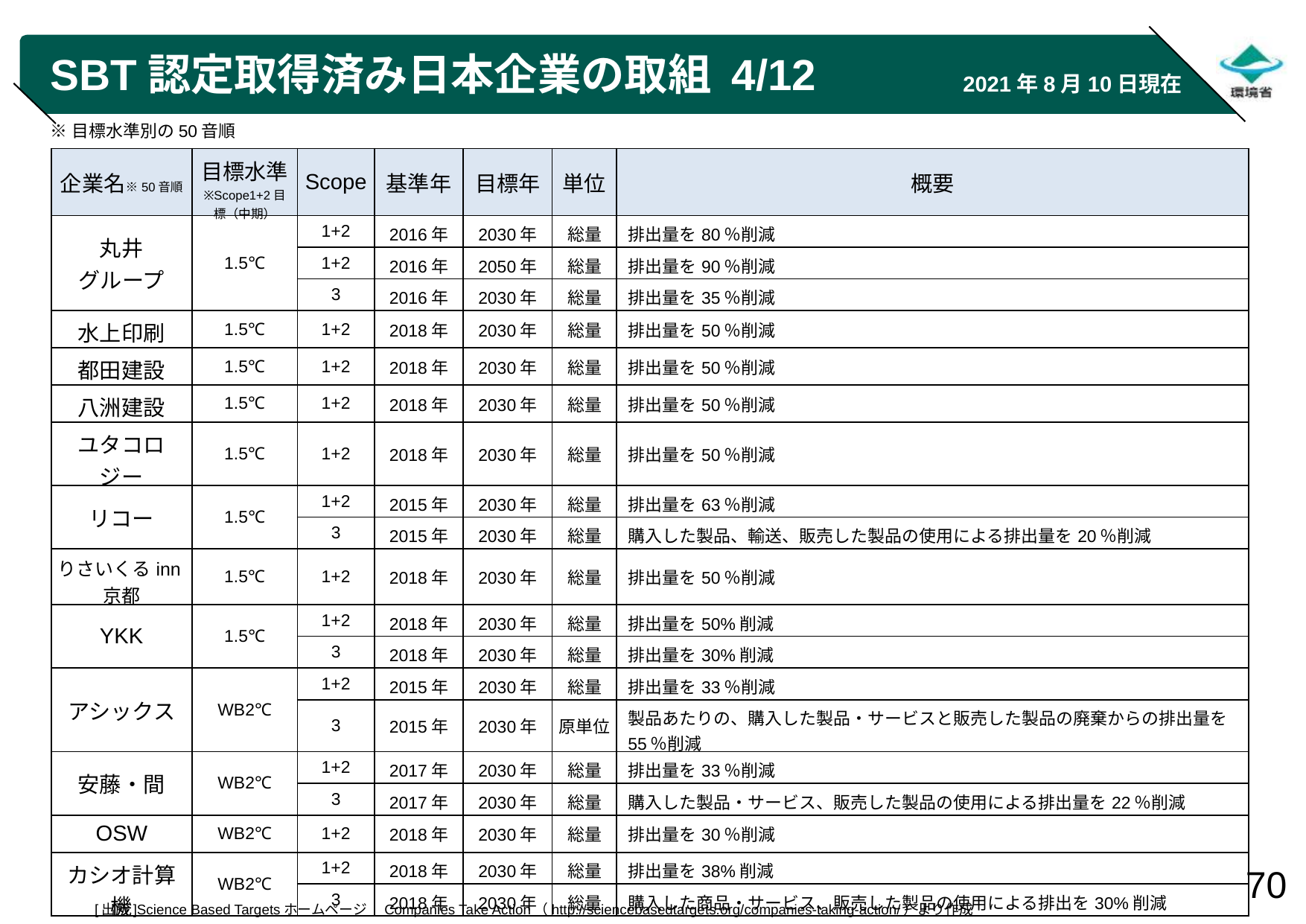

# SBT認定取得済み日本企業の取組 4/12
2021年8月10日現在
※目標水準別の50音順
| 企業名※50音順 | 目標水準 ※Scope1+2目標（中期） | Scope | 基準年 | 目標年 | 単位 | 概要 |
| --- | --- | --- | --- | --- | --- | --- |
| 丸井 グループ | 1.5℃ | 1+2 | 2016年 | 2030年 | 総量 | 排出量を80％削減 |
|  |  | 1+2 | 2016年 | 2050年 | 総量 | 排出量を90％削減 |
|  |  | 3 | 2016年 | 2030年 | 総量 | 排出量を35％削減 |
| 水上印刷 | 1.5℃ | 1+2 | 2018年 | 2030年 | 総量 | 排出量を50％削減 |
| 都田建設 | 1.5℃ | 1+2 | 2018年 | 2030年 | 総量 | 排出量を50％削減 |
| 八洲建設 | 1.5℃ | 1+2 | 2018年 | 2030年 | 総量 | 排出量を50％削減 |
| ユタコロジー | 1.5℃ | 1+2 | 2018年 | 2030年 | 総量 | 排出量を50％削減 |
| リコー | 1.5℃ | 1+2 | 2015年 | 2030年 | 総量 | 排出量を63％削減 |
|  |  | 3 | 2015年 | 2030年 | 総量 | 購入した製品、輸送、販売した製品の使用による排出量を20％削減 |
| りさいくるinn京都 | 1.5℃ | 1+2 | 2018年 | 2030年 | 総量 | 排出量を50％削減 |
| YKK | 1.5℃ | 1+2 | 2018年 | 2030年 | 総量 | 排出量を50%削減 |
|  |  | 3 | 2018年 | 2030年 | 総量 | 排出量を30%削減 |
| アシックス | WB2℃ | 1+2 | 2015年 | 2030年 | 総量 | 排出量を33％削減 |
|  |  | 3 | 2015年 | 2030年 | 原単位 | 製品あたりの、購入した製品・サービスと販売した製品の廃棄からの排出量を55％削減 |
| 安藤・間 | WB2℃ | 1+2 | 2017年 | 2030年 | 総量 | 排出量を33％削減 |
|  |  | 3 | 2017年 | 2030年 | 総量 | 購入した製品・サービス、販売した製品の使用による排出量を22％削減 |
| OSW | WB2℃ | 1+2 | 2018年 | 2030年 | 総量 | 排出量を30％削減 |
| カシオ計算機 | WB2℃ | 1+2 | 2018年 | 2030年 | 総量 | 排出量を38%削減 |
|  |  | 3 | 2018年 | 2030年 | 総量 | 購入した商品・サービス、販売した製品の使用による排出を30%削減 |
[出所]Science Based Targetsホームページ　Companies Take Action（http://sciencebasedtargets.org/companies-taking-action/）より作成